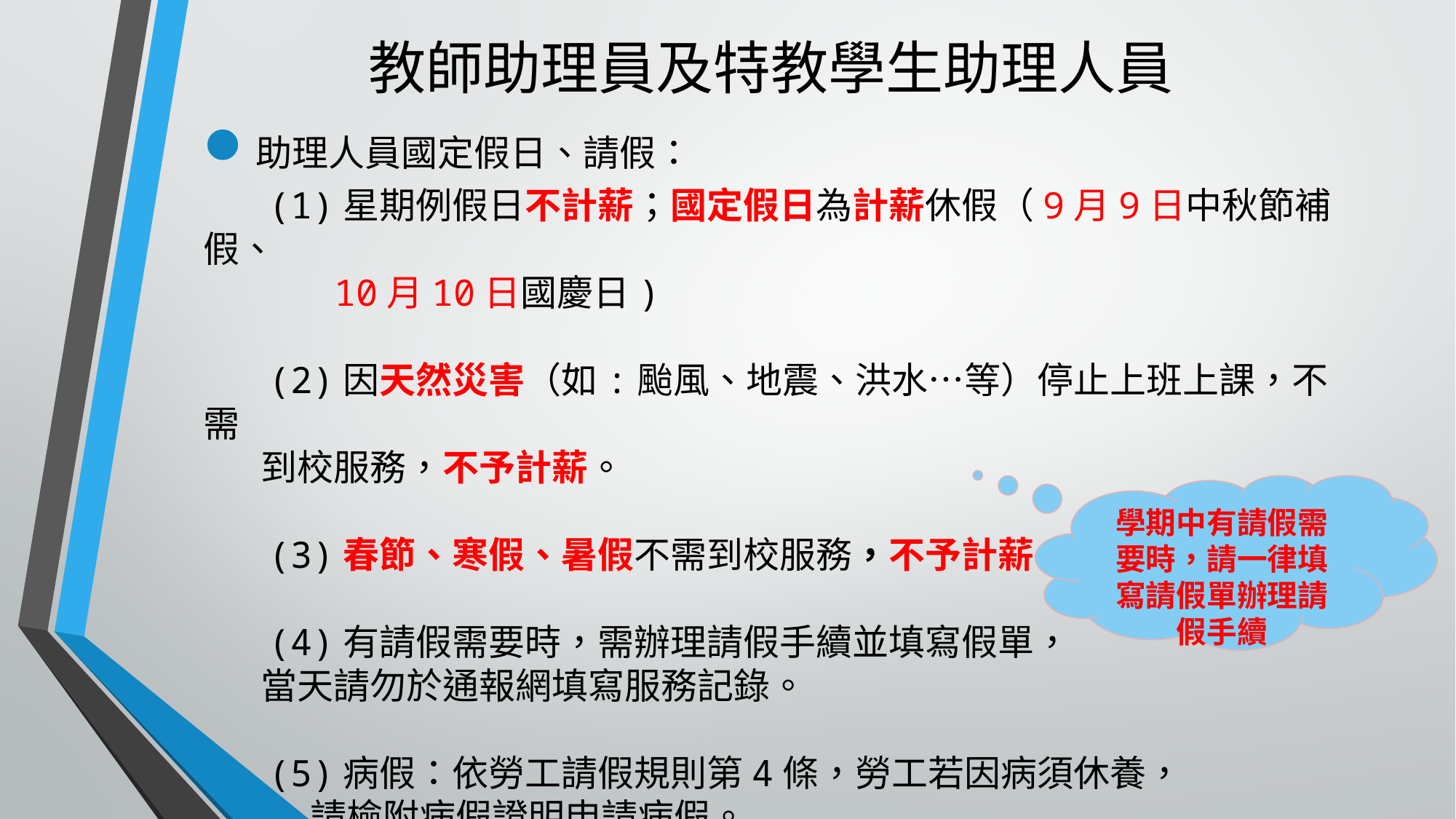

# 教師助理員及特教學生助理人員
助理人員國定假日、請假：
   (1)星期例假日不計薪；國定假日為計薪休假（9月9日中秋節補假、
      10月10日國慶日)

   (2)因天然災害（如:颱風、地震、洪水…等）停止上班上課，不需
      到校服務，不予計薪。

   (3)春節、寒假、暑假不需到校服務，不予計薪。

   (4)有請假需要時，需辦理請假手續並填寫假單，
      當天請勿於通報網填寫服務記錄。

   (5)病假：依勞工請假規則第4條，勞工若因病須休養，
            請檢附病假證明申請病假。

學期中有請假需要時，請一律填寫請假單辦理請假手續